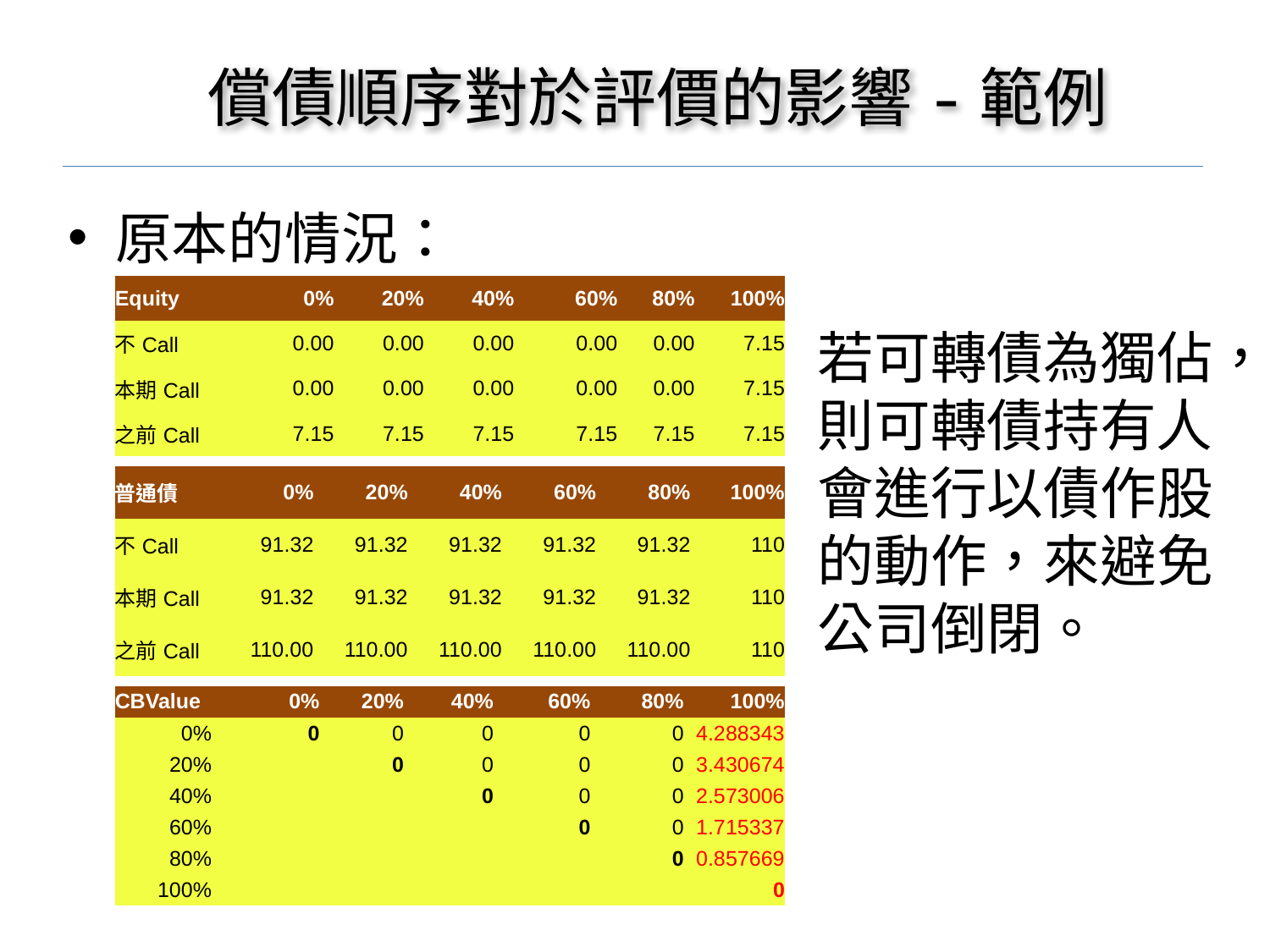

# 償債順序對於評價的影響-範例
原本的情況：

| Equity | 0% | 20% | 40% | 60% | 80% | 100% |
| --- | --- | --- | --- | --- | --- | --- |
| 不Call | 0.00 | 0.00 | 0.00 | 0.00 | 0.00 | 7.15 |
| 本期Call | 0.00 | 0.00 | 0.00 | 0.00 | 0.00 | 7.15 |
| 之前Call | 7.15 | 7.15 | 7.15 | 7.15 | 7.15 | 7.15 |
若可轉債為獨佔，則可轉債持有人會進行以債作股的動作，來避免公司倒閉。
| 普通債 | 0% | 20% | 40% | 60% | 80% | 100% |
| --- | --- | --- | --- | --- | --- | --- |
| 不Call | 91.32 | 91.32 | 91.32 | 91.32 | 91.32 | 110 |
| 本期Call | 91.32 | 91.32 | 91.32 | 91.32 | 91.32 | 110 |
| 之前Call | 110.00 | 110.00 | 110.00 | 110.00 | 110.00 | 110 |
| CBValue | 0% | 20% | 40% | 60% | 80% | 100% |
| --- | --- | --- | --- | --- | --- | --- |
| 0% | 0 | 0 | 0 | 0 | 0 | 4.288343 |
| 20% |  | 0 | 0 | 0 | 0 | 3.430674 |
| 40% |  |  | 0 | 0 | 0 | 2.573006 |
| 60% |  |  |  | 0 | 0 | 1.715337 |
| 80% |  |  |  |  | 0 | 0.857669 |
| 100% |  |  |  |  |  | 0 |